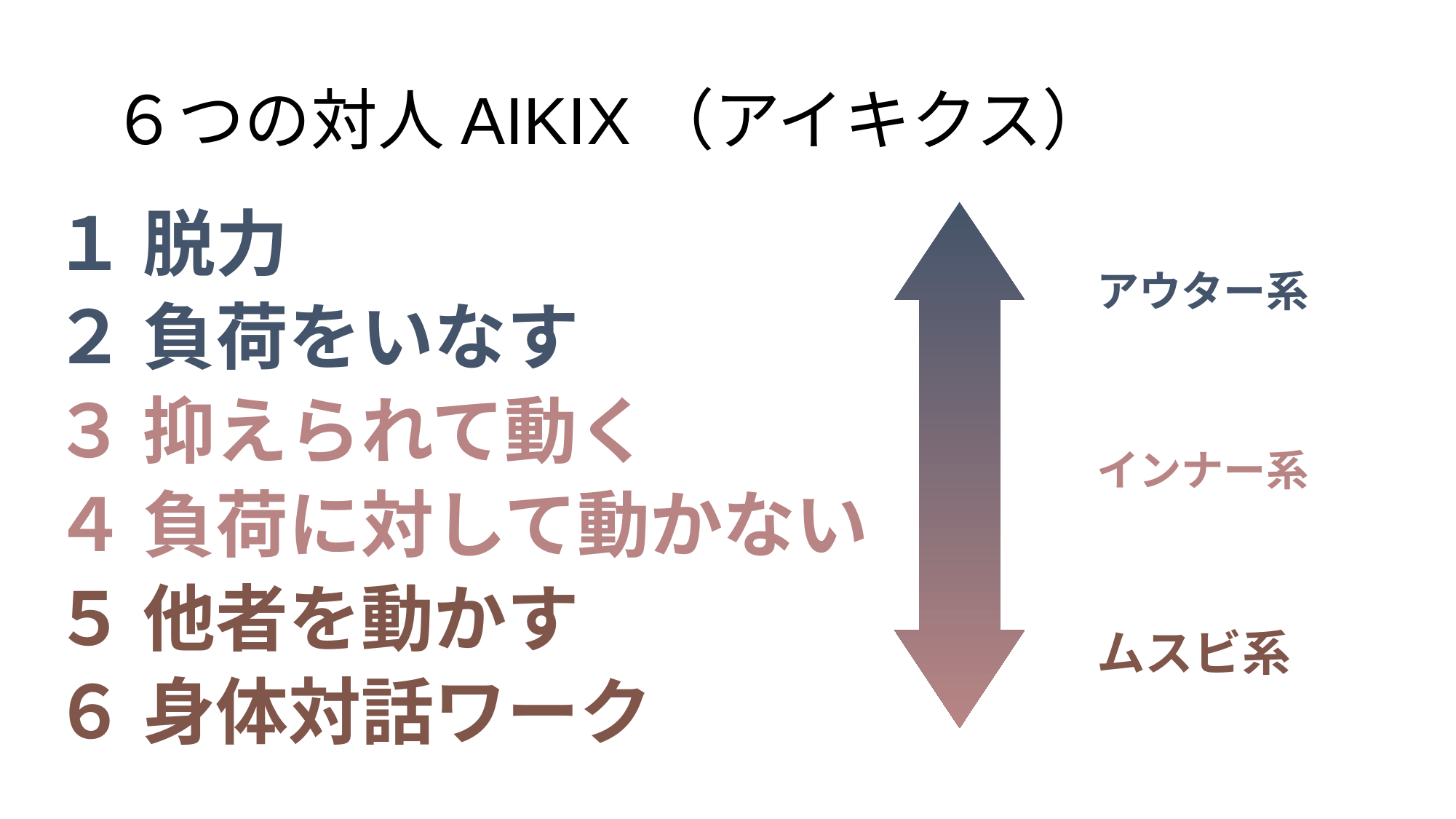

# ６つの対人AIKIX（アイキクス）
１ 脱力
２ 負荷をいなす
３ 抑えられて動く
４ 負荷に対して動かない
５ 他者を動かす
６ 身体対話ワーク

アウター系
インナー系
ムスビ系